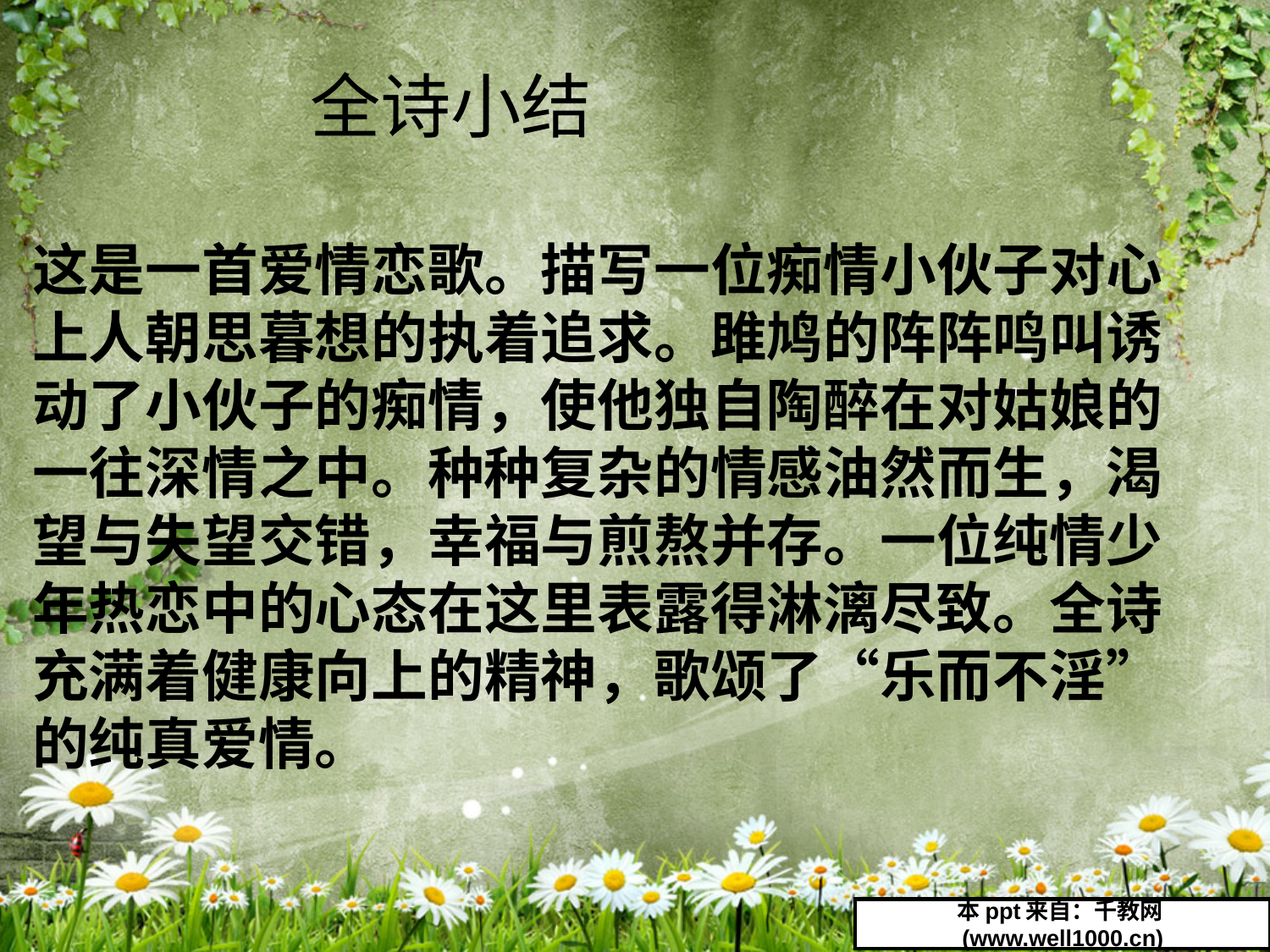

全诗小结
这是一首爱情恋歌。描写一位痴情小伙子对心上人朝思暮想的执着追求。雎鸠的阵阵鸣叫诱动了小伙子的痴情，使他独自陶醉在对姑娘的一往深情之中。种种复杂的情感油然而生，渴望与失望交错，幸福与煎熬并存。一位纯情少年热恋中的心态在这里表露得淋漓尽致。全诗充满着健康向上的精神，歌颂了“乐而不淫”的纯真爱情。
本ppt来自：千教网(www.well1000.cn)